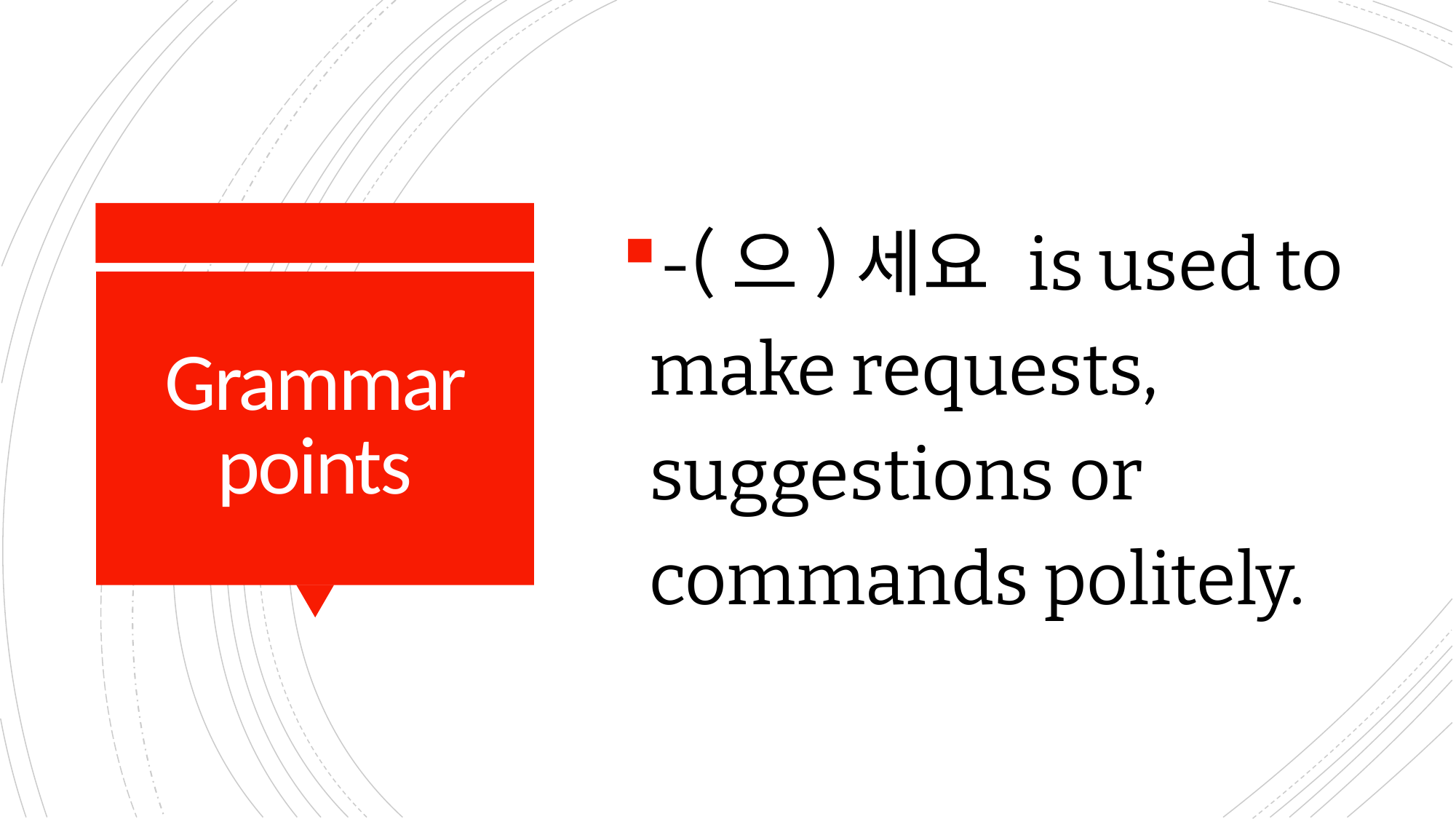

-(으)세요 is used to make requests, suggestions or commands politely.
# Grammar points